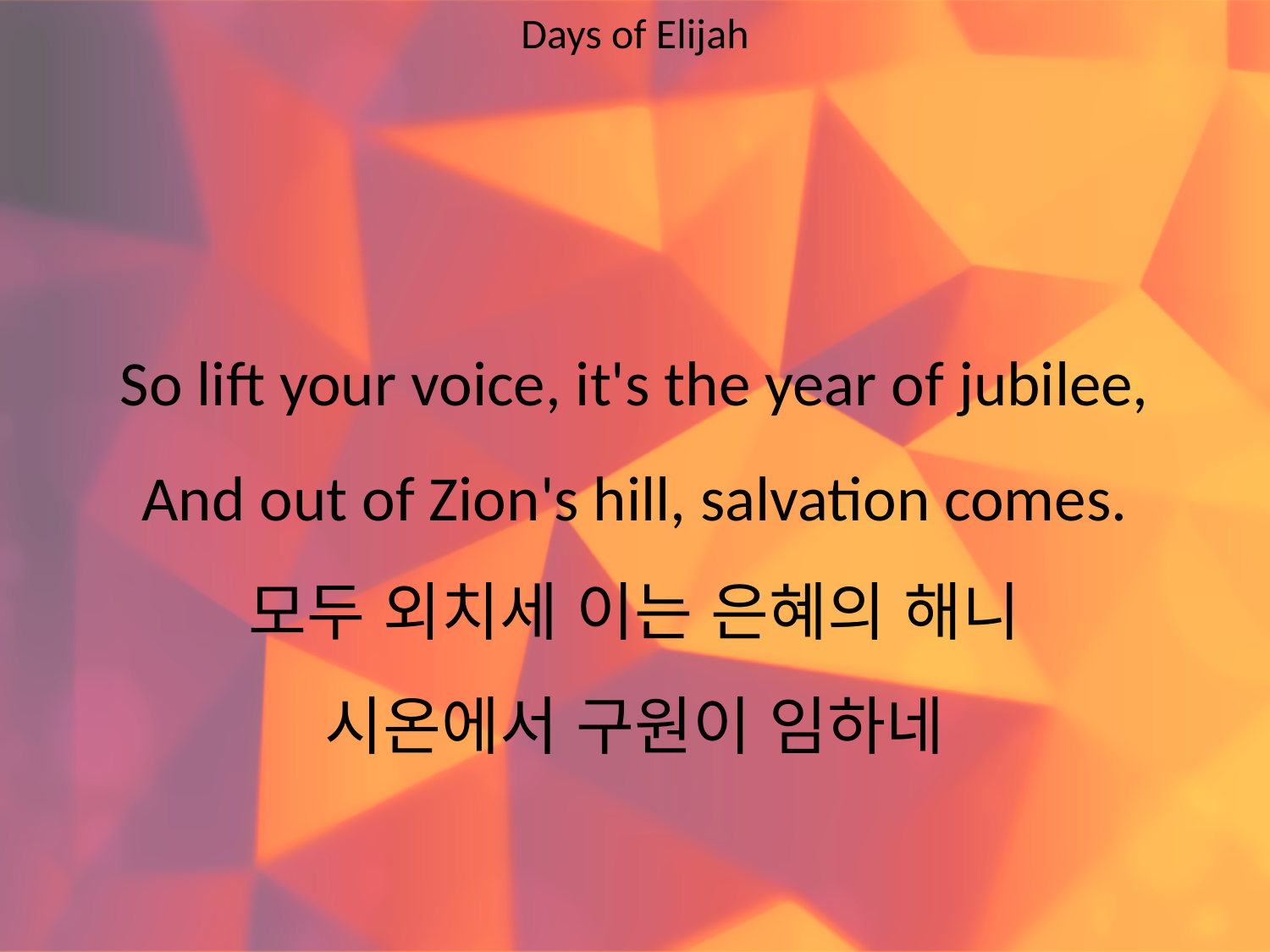

Days of Elijah
#
So lift your voice, it's the year of jubilee,
And out of Zion's hill, salvation comes.
모두 외치세 이는 은혜의 해니
시온에서 구원이 임하네